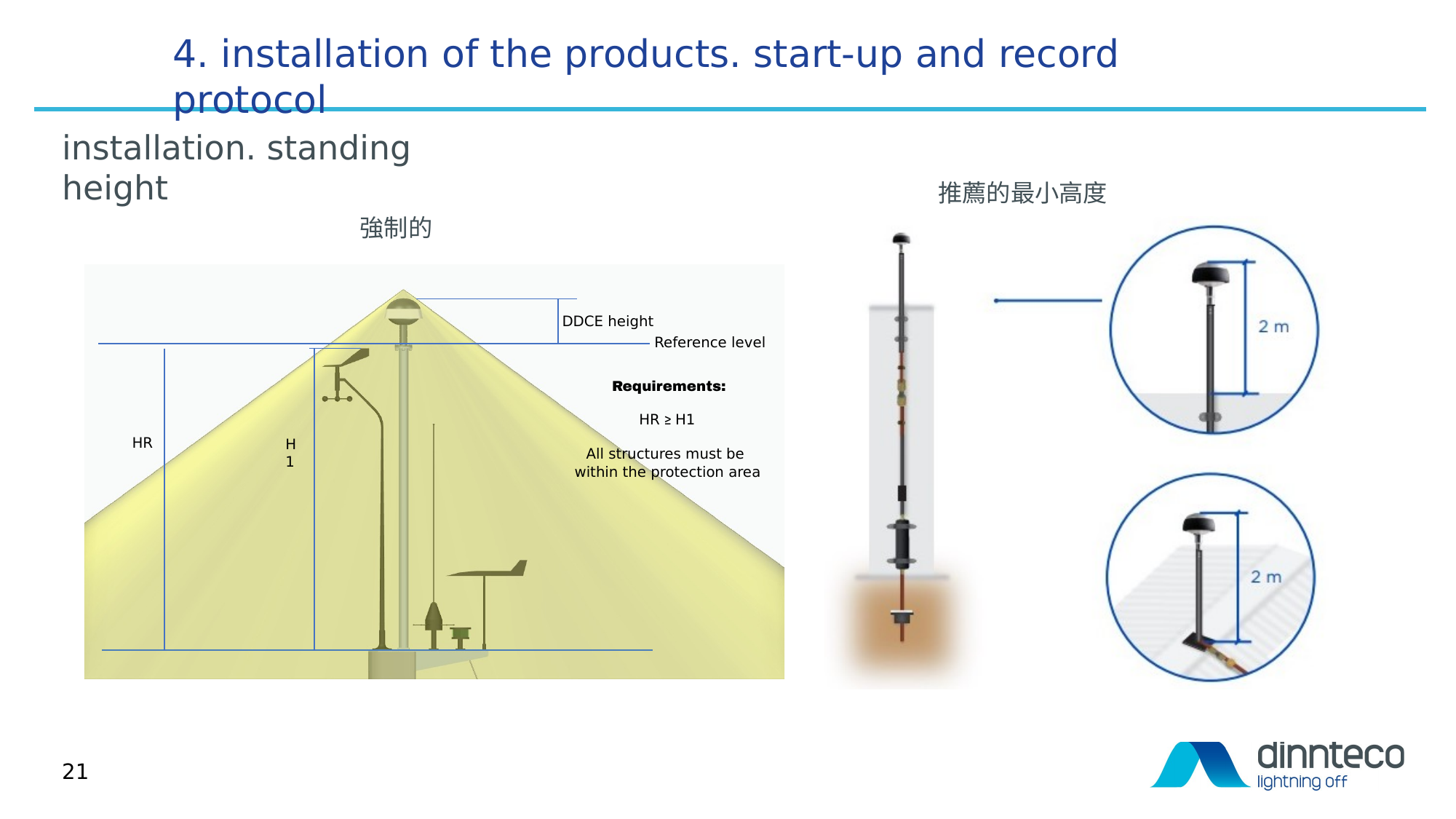

# 4. installation of the products. start-up and record protocol

installation. standing height
推薦的最小高度
強制的

DDCE height
Reference level

Requirements:
HR ≥ H1

All structures must be  within the protection area
HR
H1

21